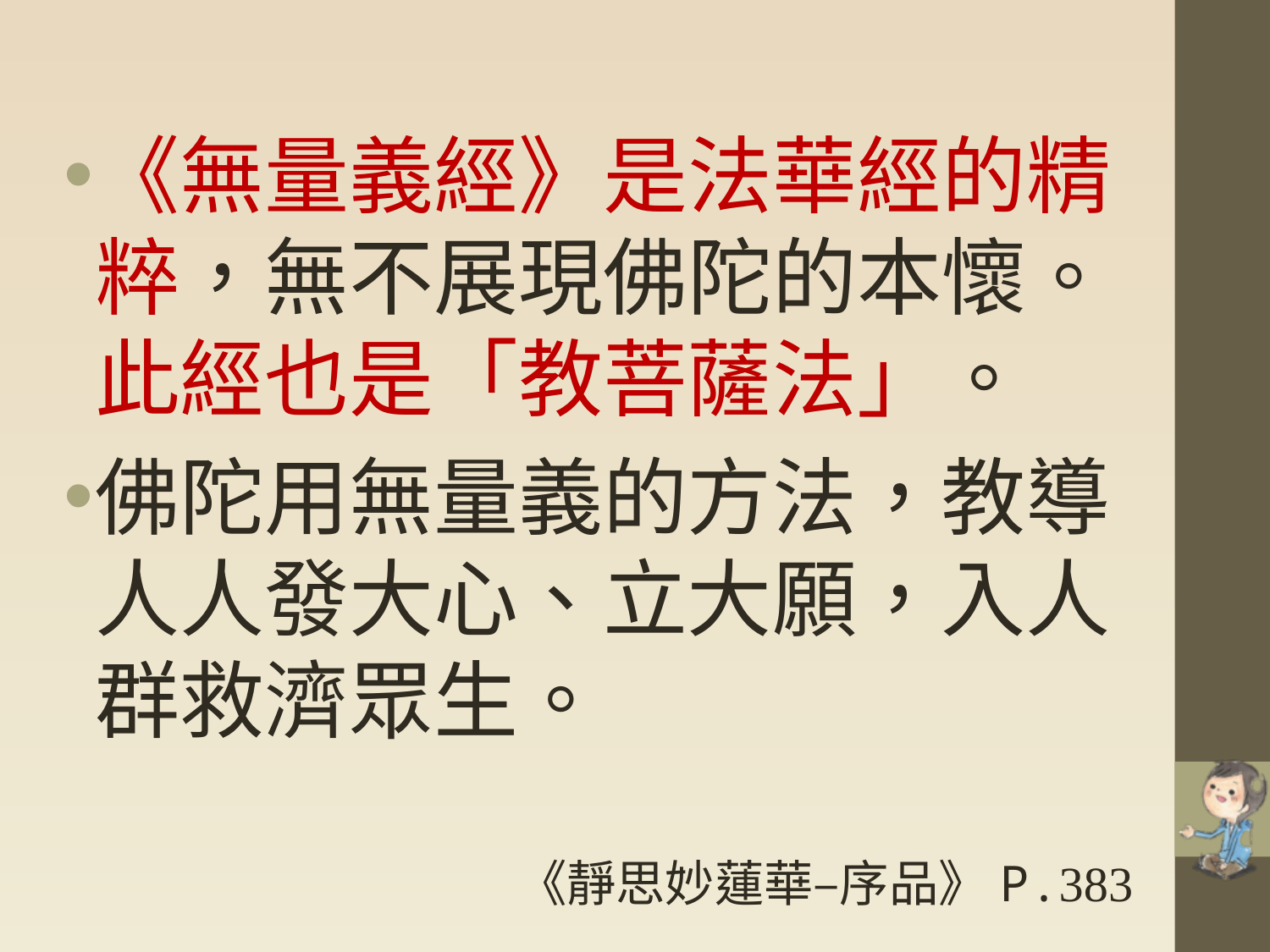

《無量義經》是法華經的精粹，無不展現佛陀的本懷。此經也是「教菩薩法」。
佛陀用無量義的方法，教導人人發大心、立大願，入人群救濟眾生。
《靜思妙蓮華–序品》P.383